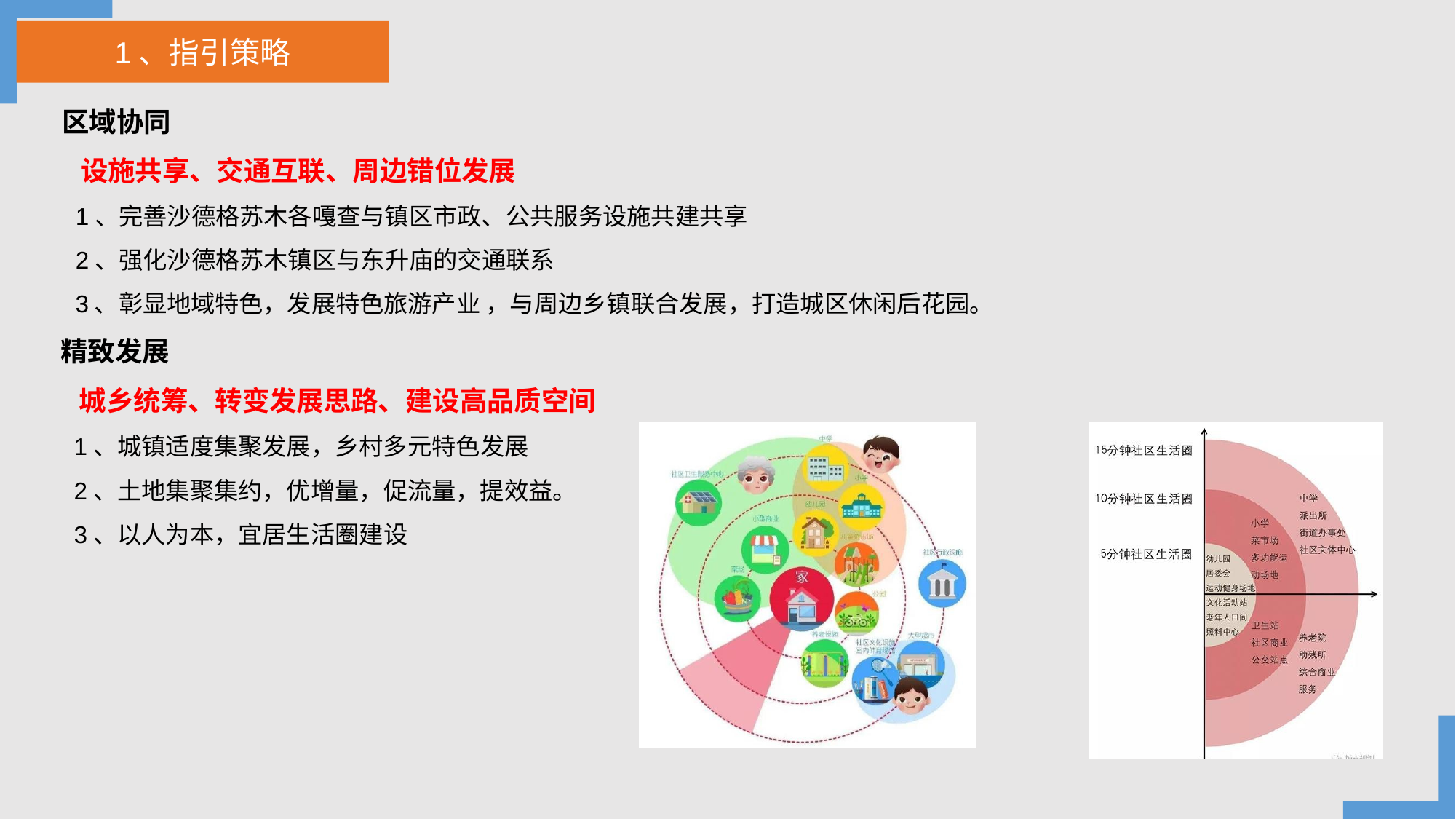

1、指引策略
区域协同
  设施共享、交通互联、周边错位发展
  1、完善沙德格苏木各嘎查与镇区市政、公共服务设施共建共享
  2、强化沙德格苏木镇区与东升庙的交通联系
  3、彰显地域特色，发展特色旅游产业 ，与周边乡镇联合发展，打造城区休闲后花园。
精致发展
  城乡统筹、转变发展思路、建设高品质空间
  1、城镇适度集聚发展，乡村多元特色发展
  2、土地集聚集约，优增量，促流量，提效益。
  3、以人为本，宜居生活圈建设